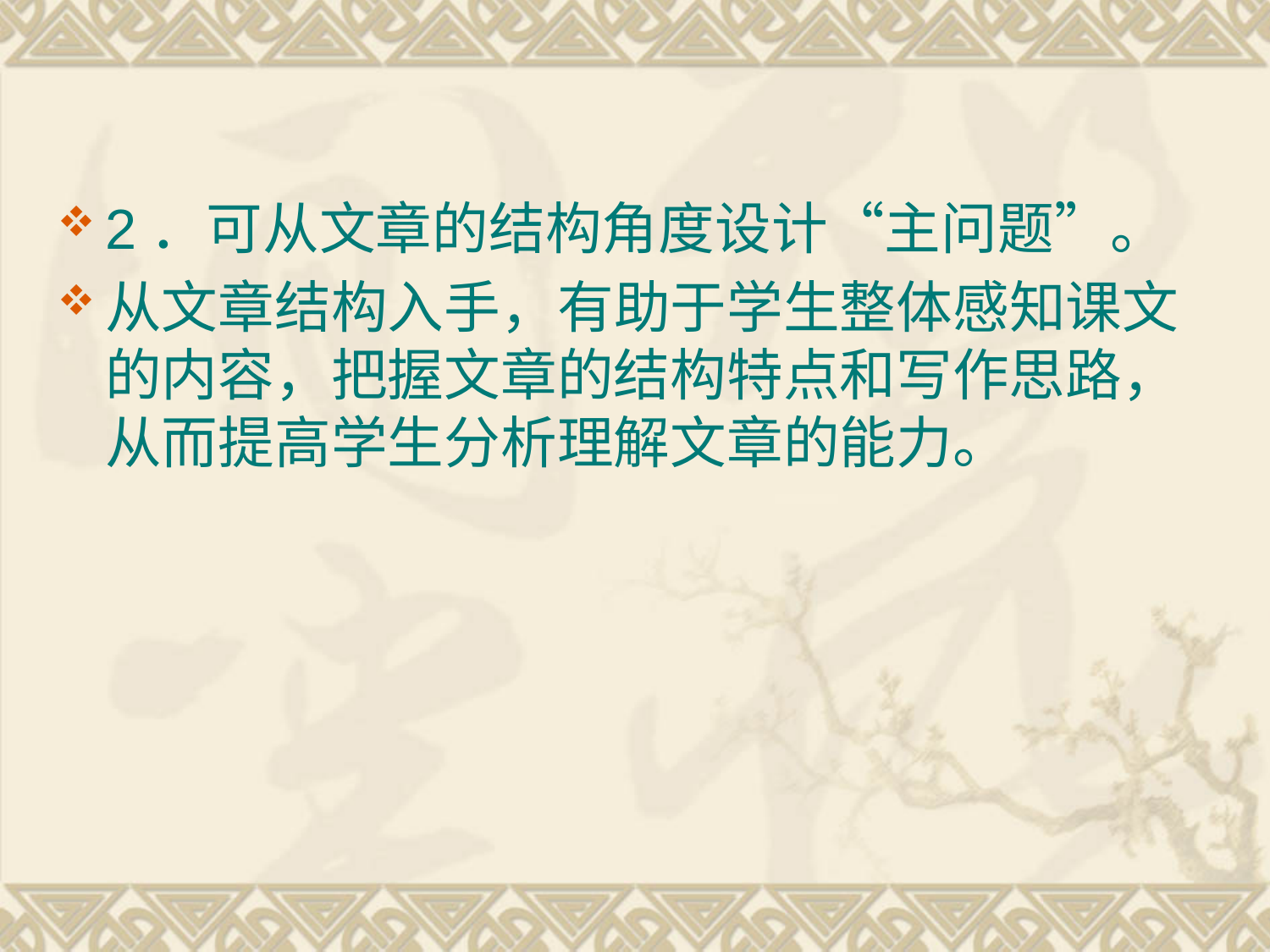

2．可从文章的结构角度设计“主问题”。
从文章结构入手，有助于学生整体感知课文的内容，把握文章的结构特点和写作思路，从而提高学生分析理解文章的能力。